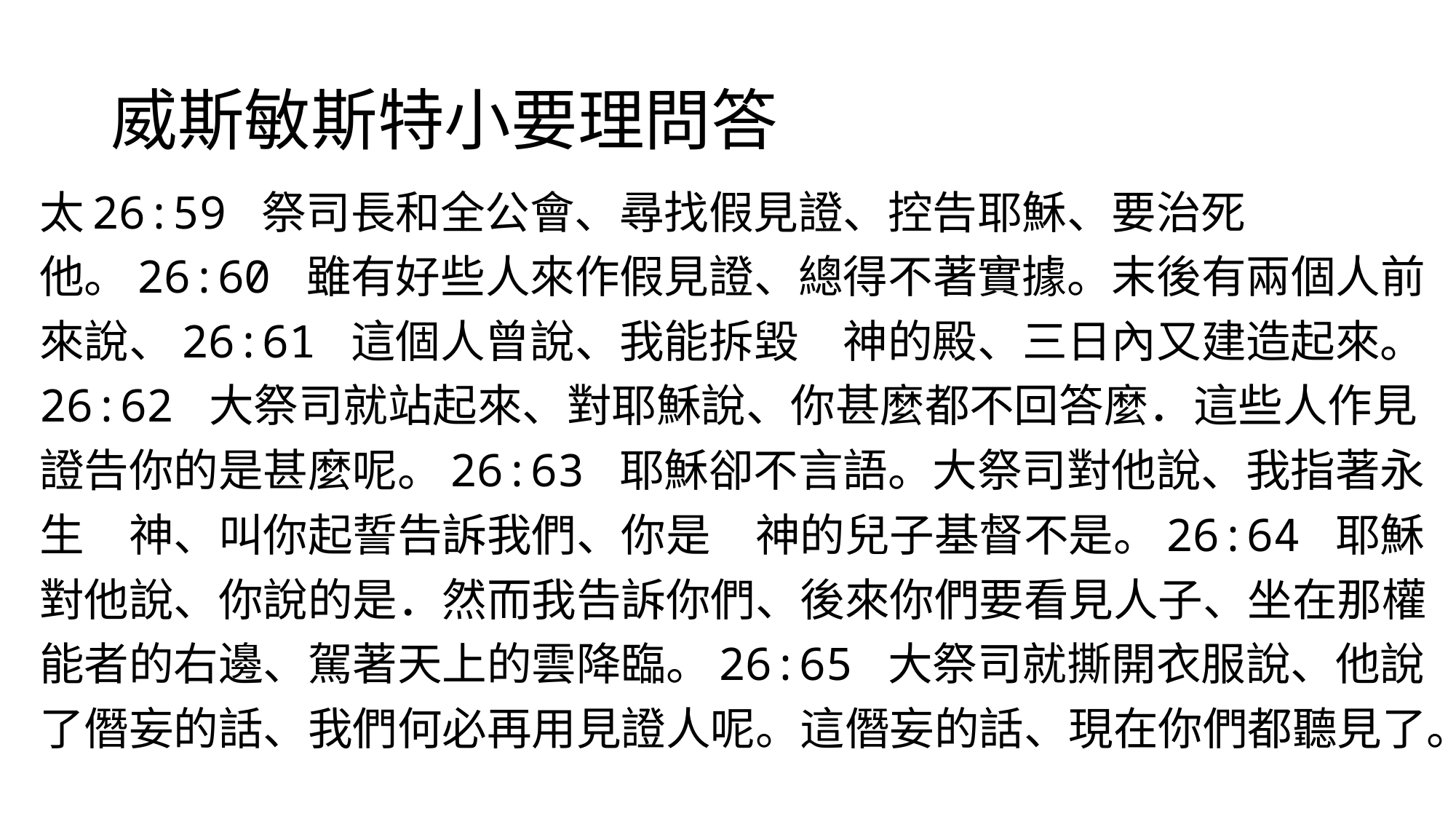

# 威斯敏斯特小要理問答
太26:59 祭司長和全公會、尋找假見證、控告耶穌、要治死他。26:60 雖有好些人來作假見證、總得不著實據。末後有兩個人前來說、26:61 這個人曾說、我能拆毀　神的殿、三日內又建造起來。26:62 大祭司就站起來、對耶穌說、你甚麼都不回答麼．這些人作見證告你的是甚麼呢。26:63 耶穌卻不言語。大祭司對他說、我指著永生　神、叫你起誓告訴我們、你是　神的兒子基督不是。26:64 耶穌對他說、你說的是．然而我告訴你們、後來你們要看見人子、坐在那權能者的右邊、駕著天上的雲降臨。26:65 大祭司就撕開衣服說、他說了僭妄的話、我們何必再用見證人呢。這僭妄的話、現在你們都聽見了。